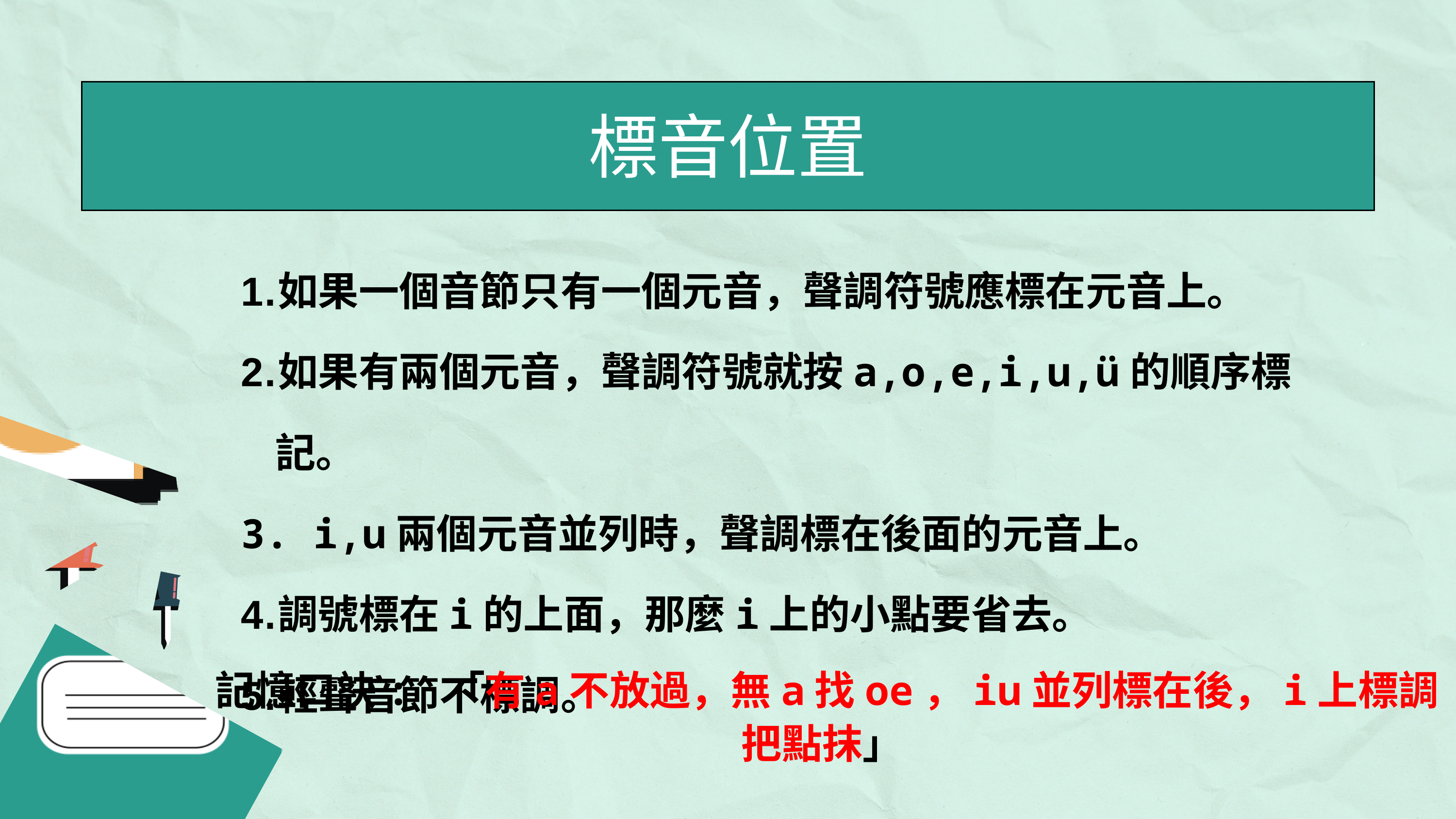

標音位置
如果一個音節只有一個元音，聲調符號應標在元音上。
如果有兩個元音，聲調符號就按a,o,e,i,u,ü的順序標記。
 i,u兩個元音並列時，聲調標在後面的元音上。
調號標在i的上面，那麼i上的小點要省去。
輕聲音節不標調。

記憶口訣: 「有a不放過，無a找oe，iu並列標在後，i上標調把點抹」